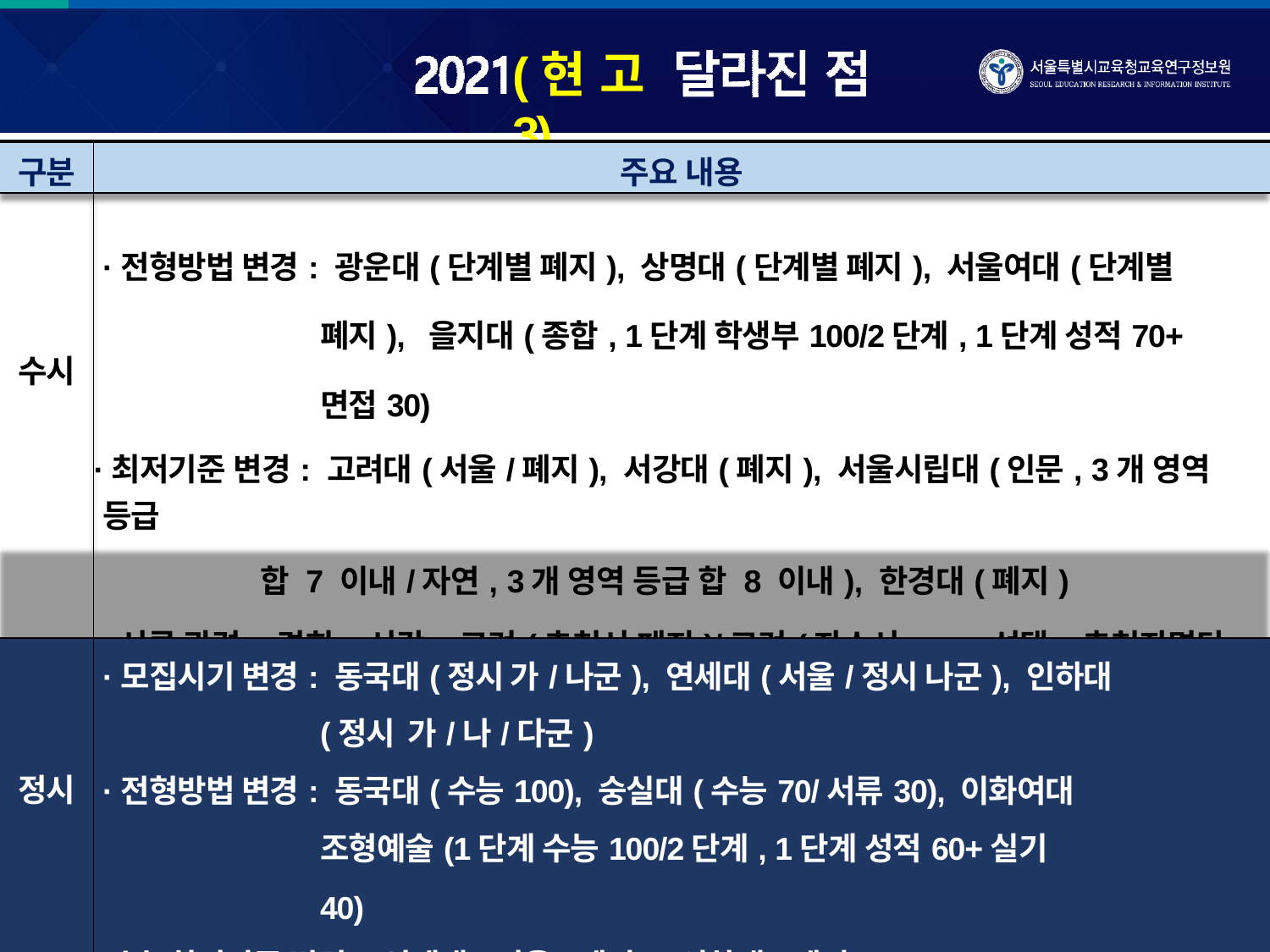

# (현 고3)

| 구분 | 주요 내용 |
| --- | --- |
| 수시 | ∙전형방법 변경: 광운대(단계별 폐지), 상명대(단계별 폐지), 서울여대(단계별 폐지), 을지대(종합, 1단계 학생부100/2단계, 1단계 성적70+면접30) ∙최저기준 변경: 고려대(서울/폐지), 서강대(폐지), 서울시립대(인문, 3개 영역 등급 합 7 이내/자연, 3개 영역 등급 합 8 이내), 한경대(폐지) ∙ 서류 관련: 경희, 서강, 고려(추천서 폐지)/고려(자소서 선택, 추천자명단 미제출) |
| 정시 | ∙모집시기 변경: 동국대(정시 가/나군), 연세대(서울/정시 나군), 인하대(정시 가/나/다군) ∙전형방법 변경: 동국대(수능100), 숭실대(수능70/서류30), 이화여대 조형예술(1단계 수능100/2단계, 1단계 성적60+실기40) ∙수능최저기준 변경: 연세대(서울/폐지), 인하대(폐지) |